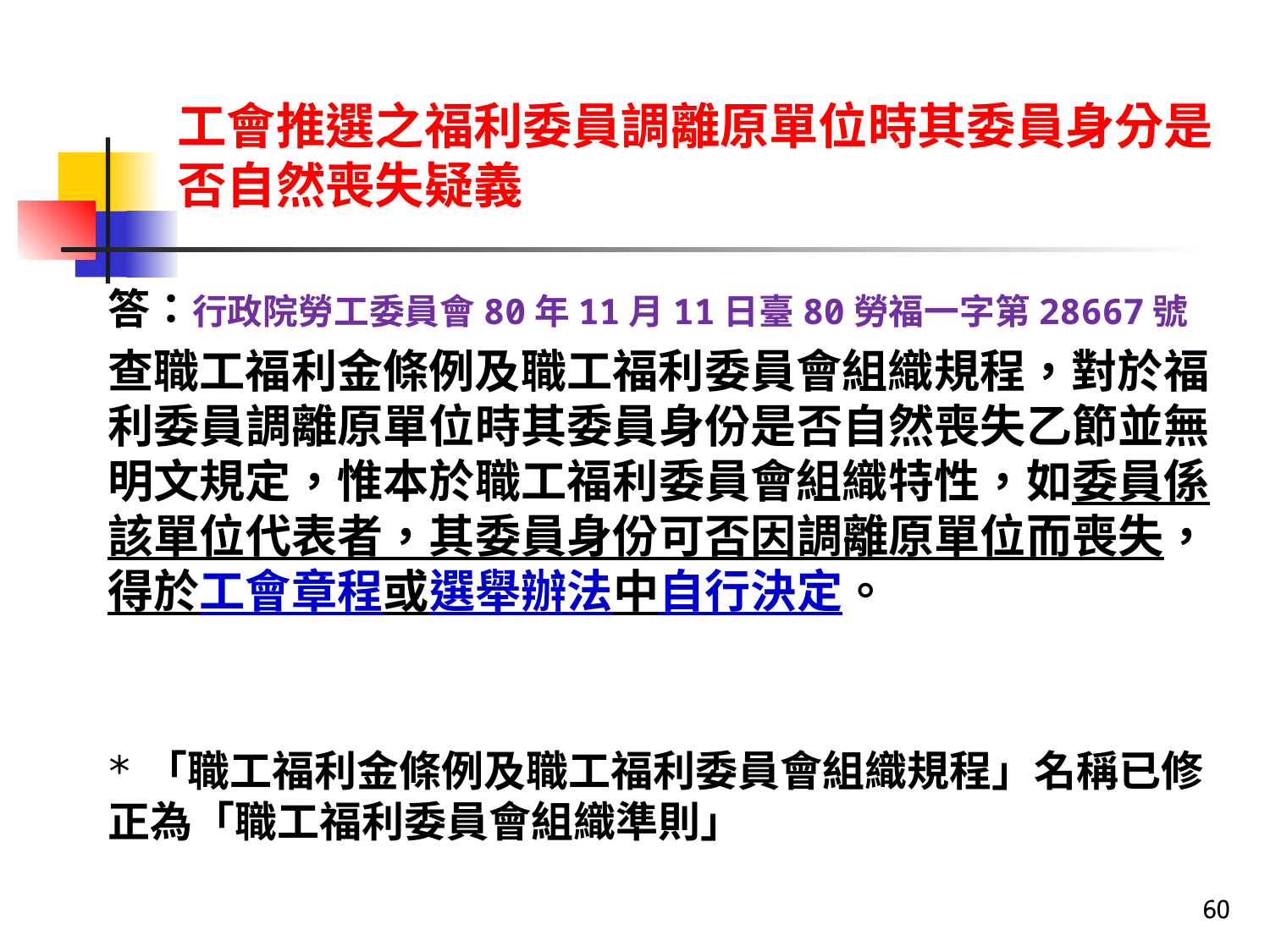

# 工會推選之福利委員調離原單位時其委員身分是否自然喪失疑義
答：行政院勞工委員會80年11月11日臺80勞福一字第28667號
查職工福利金條例及職工福利委員會組織規程，對於福利委員調離原單位時其委員身份是否自然喪失乙節並無明文規定，惟本於職工福利委員會組織特性，如委員係該單位代表者，其委員身份可否因調離原單位而喪失，得於工會章程或選舉辦法中自行決定。

*「職工福利金條例及職工福利委員會組織規程」名稱已修正為「職工福利委員會組織準則」

60